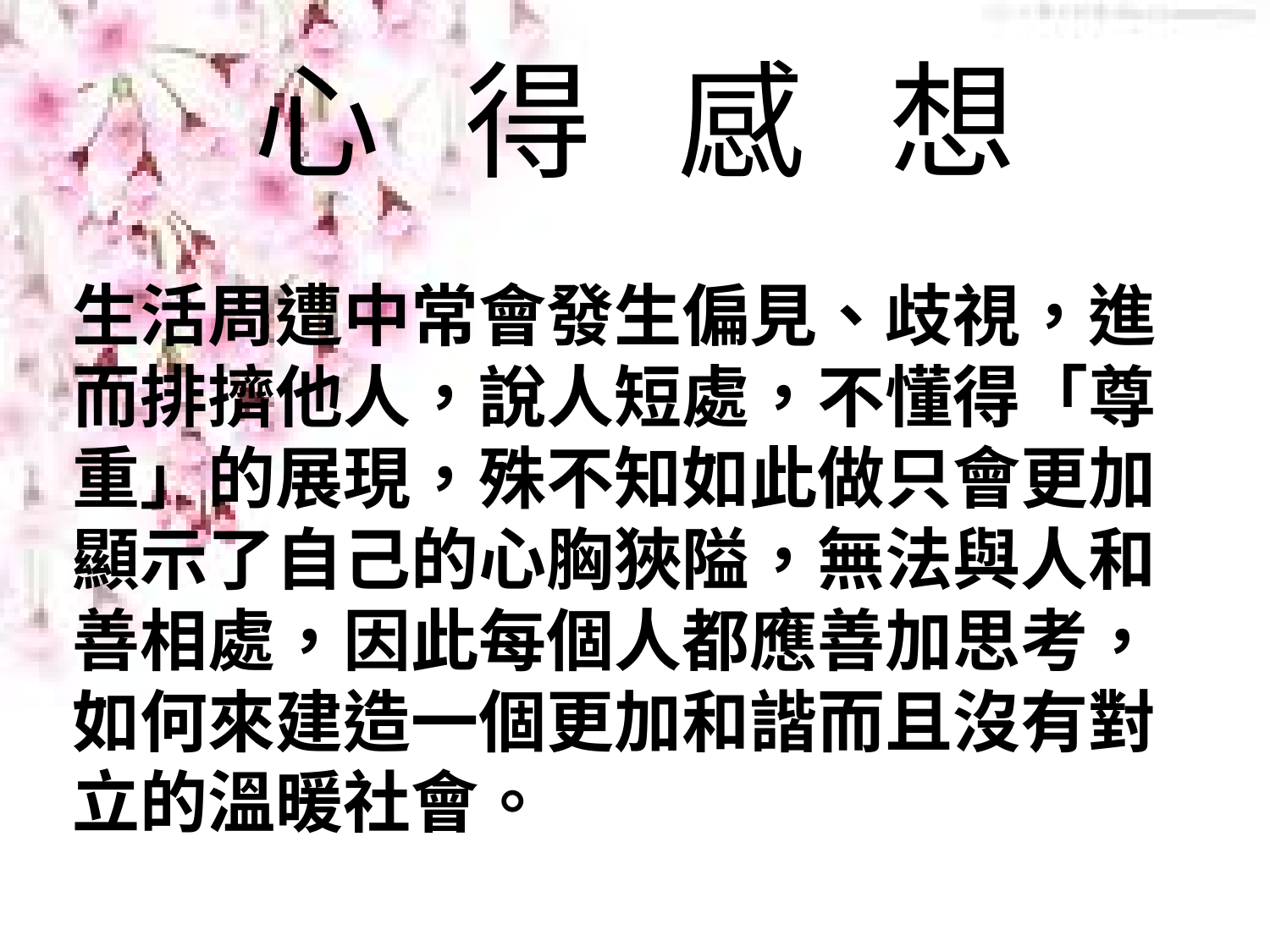

# 心   得   感   想

生活周遭中常會發生偏見、歧視，進而排擠他人，說人短處，不懂得「尊重」的展現，殊不知如此做只會更加顯示了自己的心胸狹隘，無法與人和善相處，因此每個人都應善加思考，如何來建造一個更加和諧而且沒有對立的溫暖社會。